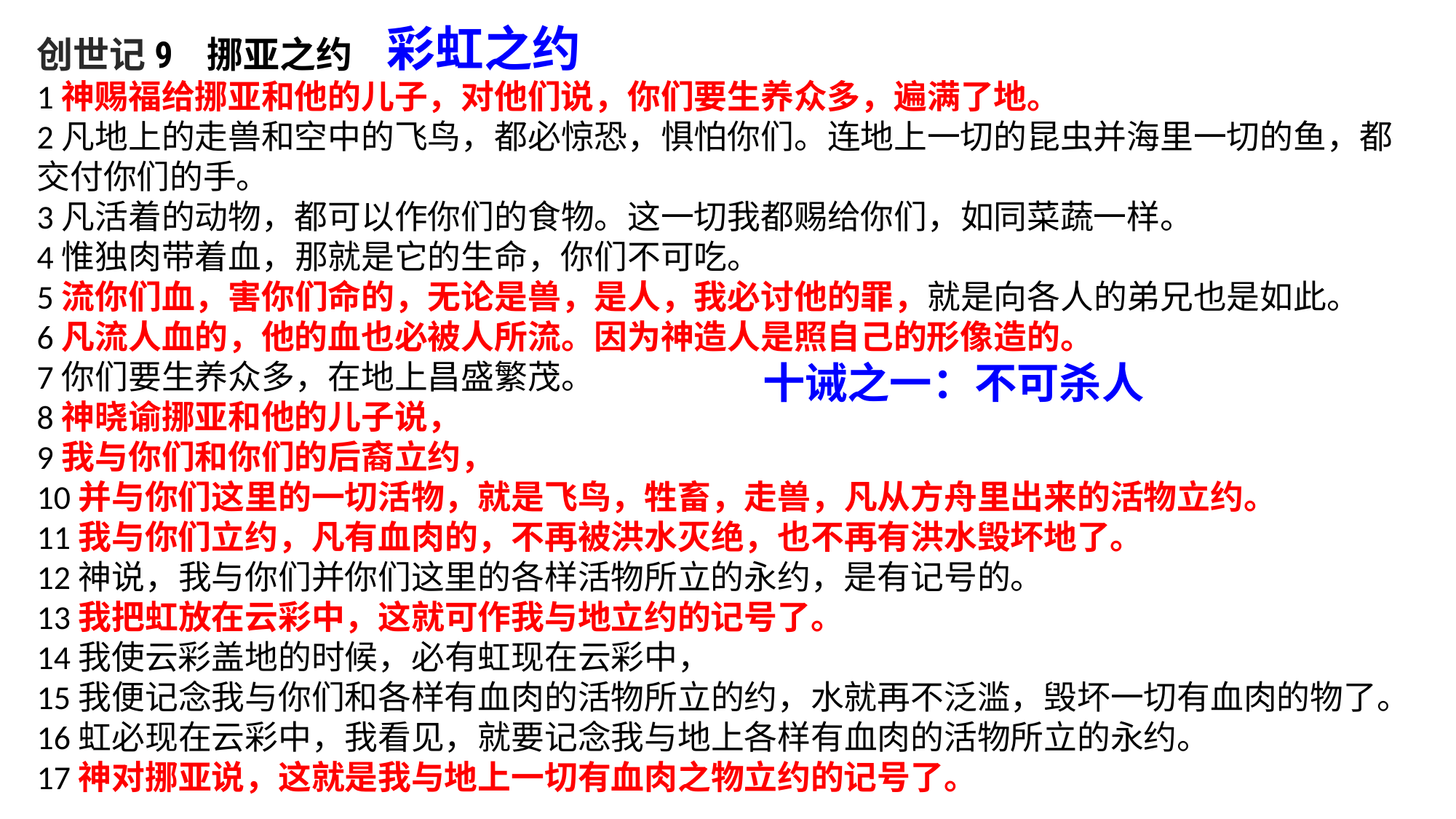

彩虹之约
创世记9   挪亚之约
1神赐福给挪亚和他的儿子，对他们说，你们要生养众多，遍满了地。
2凡地上的走兽和空中的飞鸟，都必惊恐，惧怕你们。连地上一切的昆虫并海里一切的鱼，都交付你们的手。
3凡活着的动物，都可以作你们的食物。这一切我都赐给你们，如同菜蔬一样。
4惟独肉带着血，那就是它的生命，你们不可吃。
5流你们血，害你们命的，无论是兽，是人，我必讨他的罪，就是向各人的弟兄也是如此。
6凡流人血的，他的血也必被人所流。因为神造人是照自己的形像造的。
7你们要生养众多，在地上昌盛繁茂。
8神晓谕挪亚和他的儿子说，
9我与你们和你们的后裔立约，
10并与你们这里的一切活物，就是飞鸟，牲畜，走兽，凡从方舟里出来的活物立约。
11我与你们立约，凡有血肉的，不再被洪水灭绝，也不再有洪水毁坏地了。
12神说，我与你们并你们这里的各样活物所立的永约，是有记号的。
13我把虹放在云彩中，这就可作我与地立约的记号了。
14我使云彩盖地的时候，必有虹现在云彩中，
15我便记念我与你们和各样有血肉的活物所立的约，水就再不泛滥，毁坏一切有血肉的物了。
16虹必现在云彩中，我看见，就要记念我与地上各样有血肉的活物所立的永约。
17神对挪亚说，这就是我与地上一切有血肉之物立约的记号了。
十诫之一：不可杀人